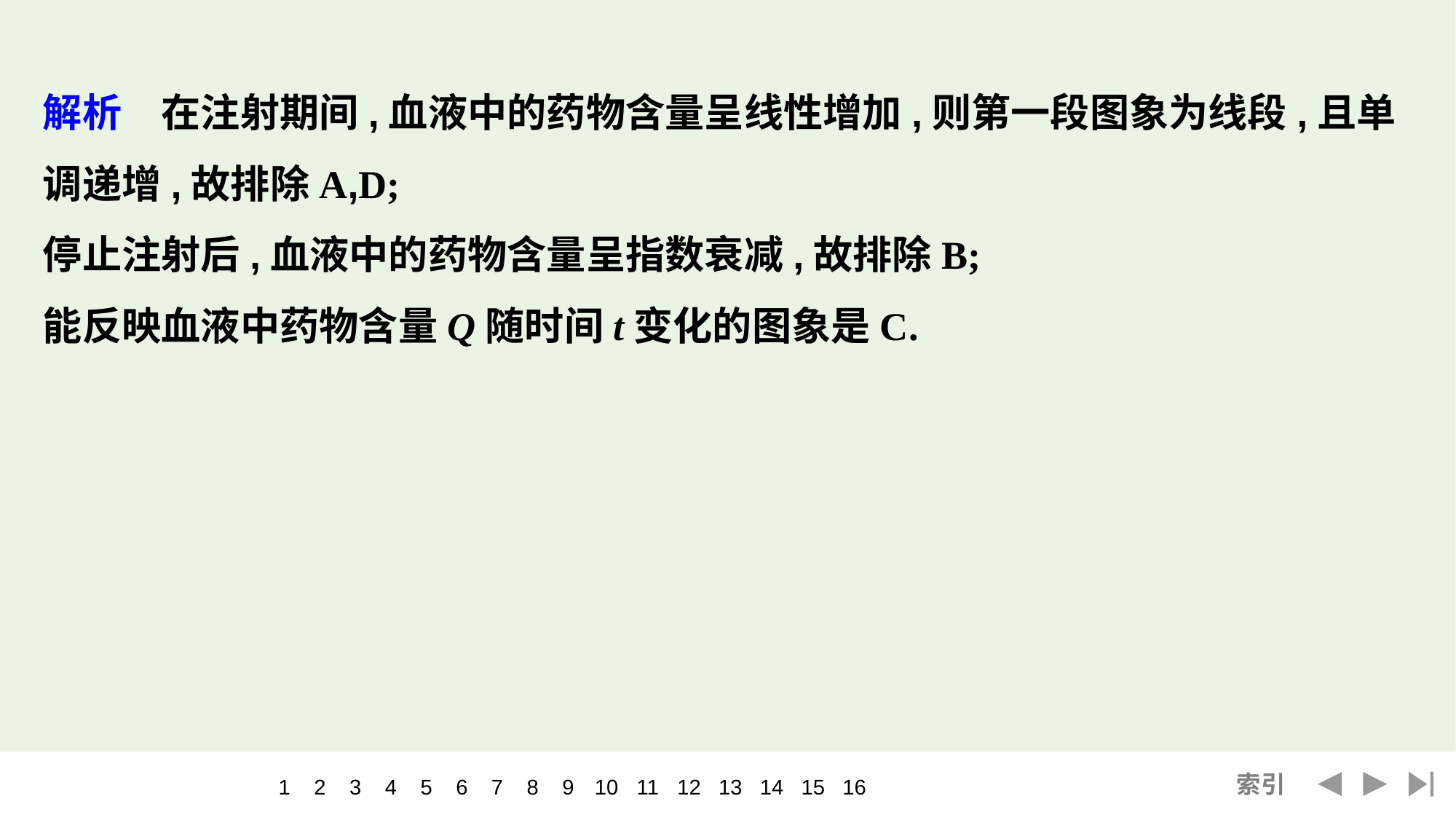

解析　在注射期间,血液中的药物含量呈线性增加,则第一段图象为线段,且单调递增,故排除A,D;
停止注射后,血液中的药物含量呈指数衰减,故排除B;
能反映血液中药物含量Q随时间t变化的图象是C.